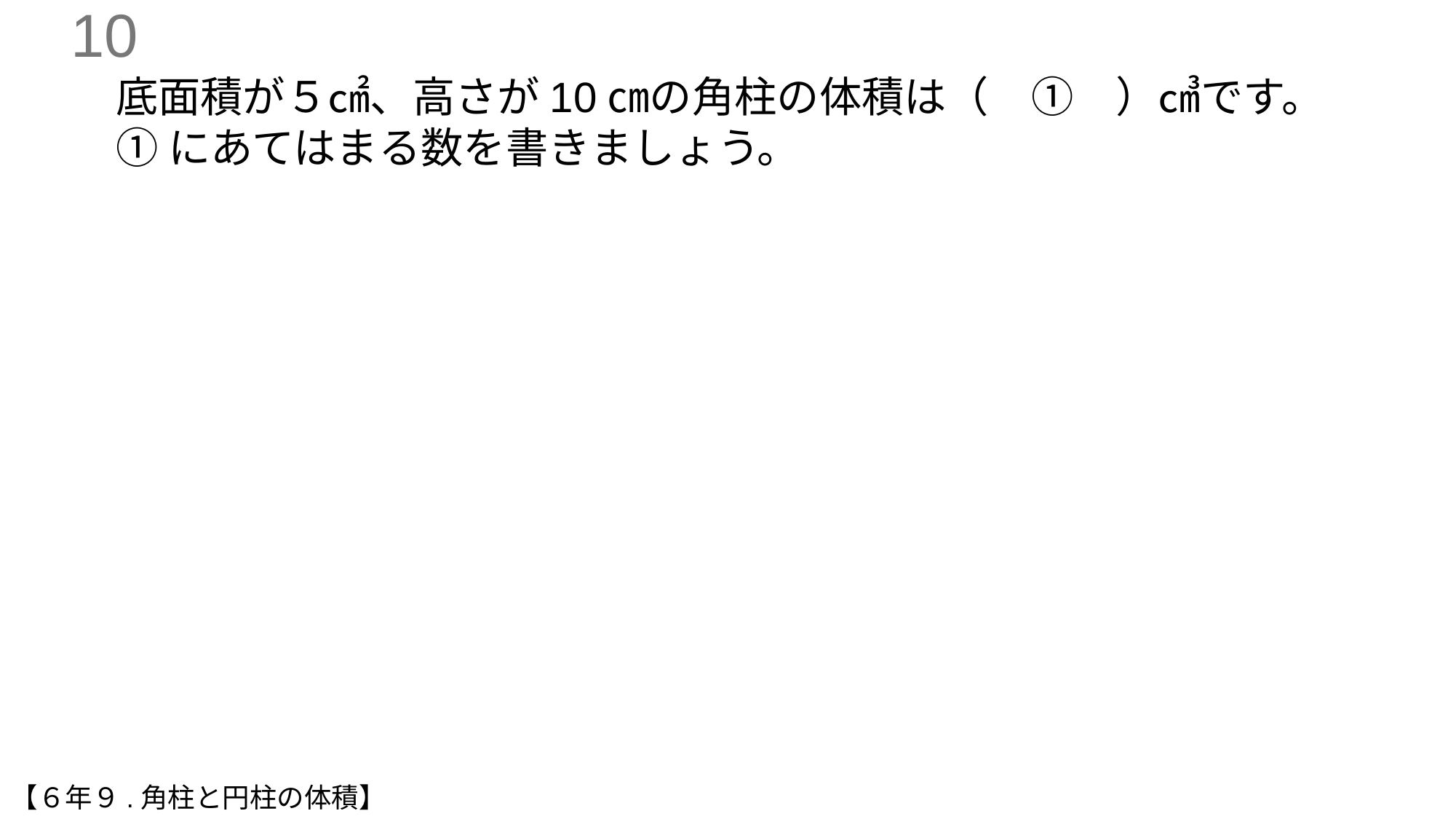

10
底面積が５㎠、高さが10㎝の角柱の体積は（　①　）㎤です。
①にあてはまる数を書きましょう。
【６年９.角柱と円柱の体積】